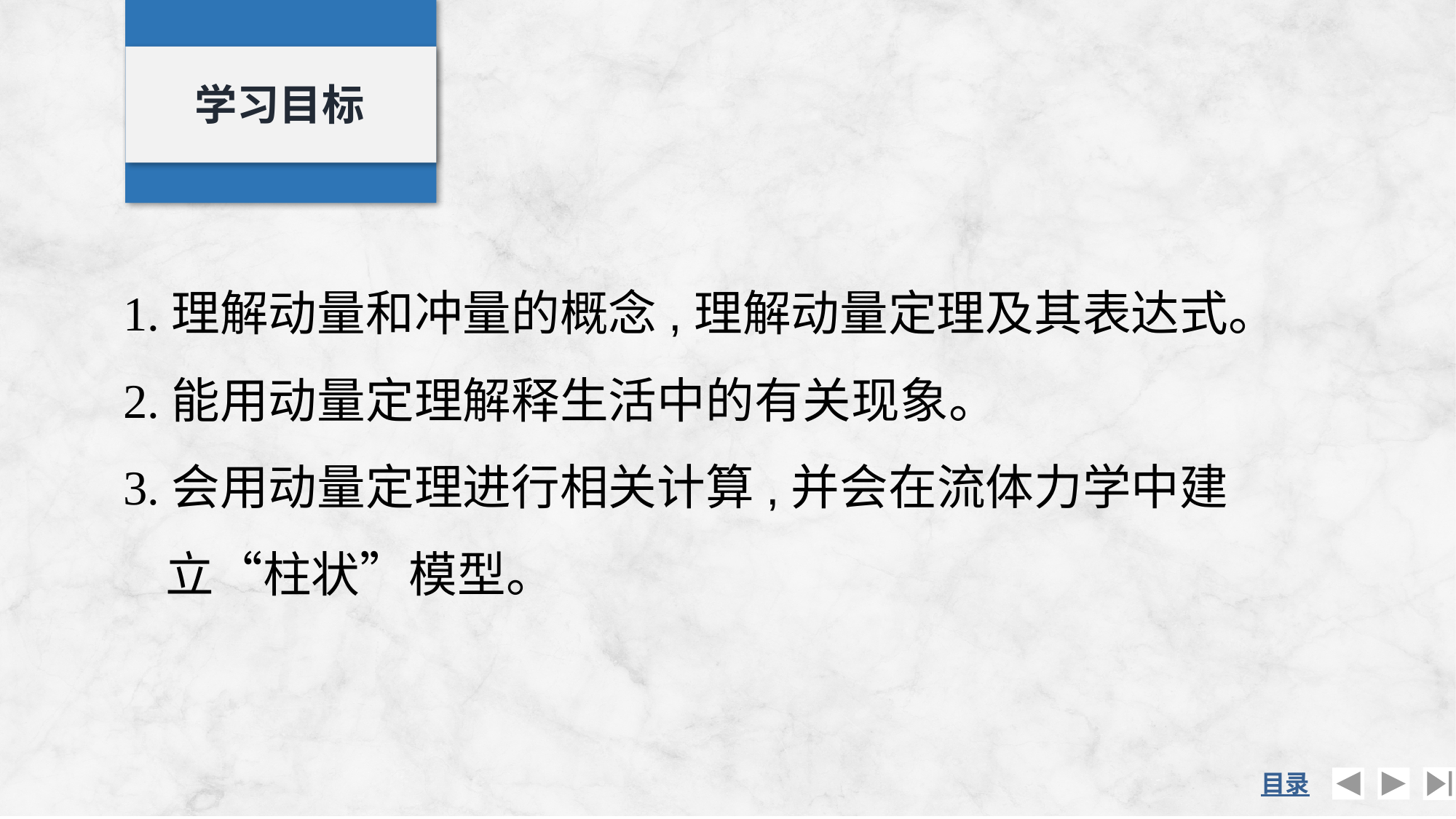

学习目标
1.理解动量和冲量的概念,理解动量定理及其表达式。
2.能用动量定理解释生活中的有关现象。
3.会用动量定理进行相关计算,并会在流体力学中建立“柱状”模型。